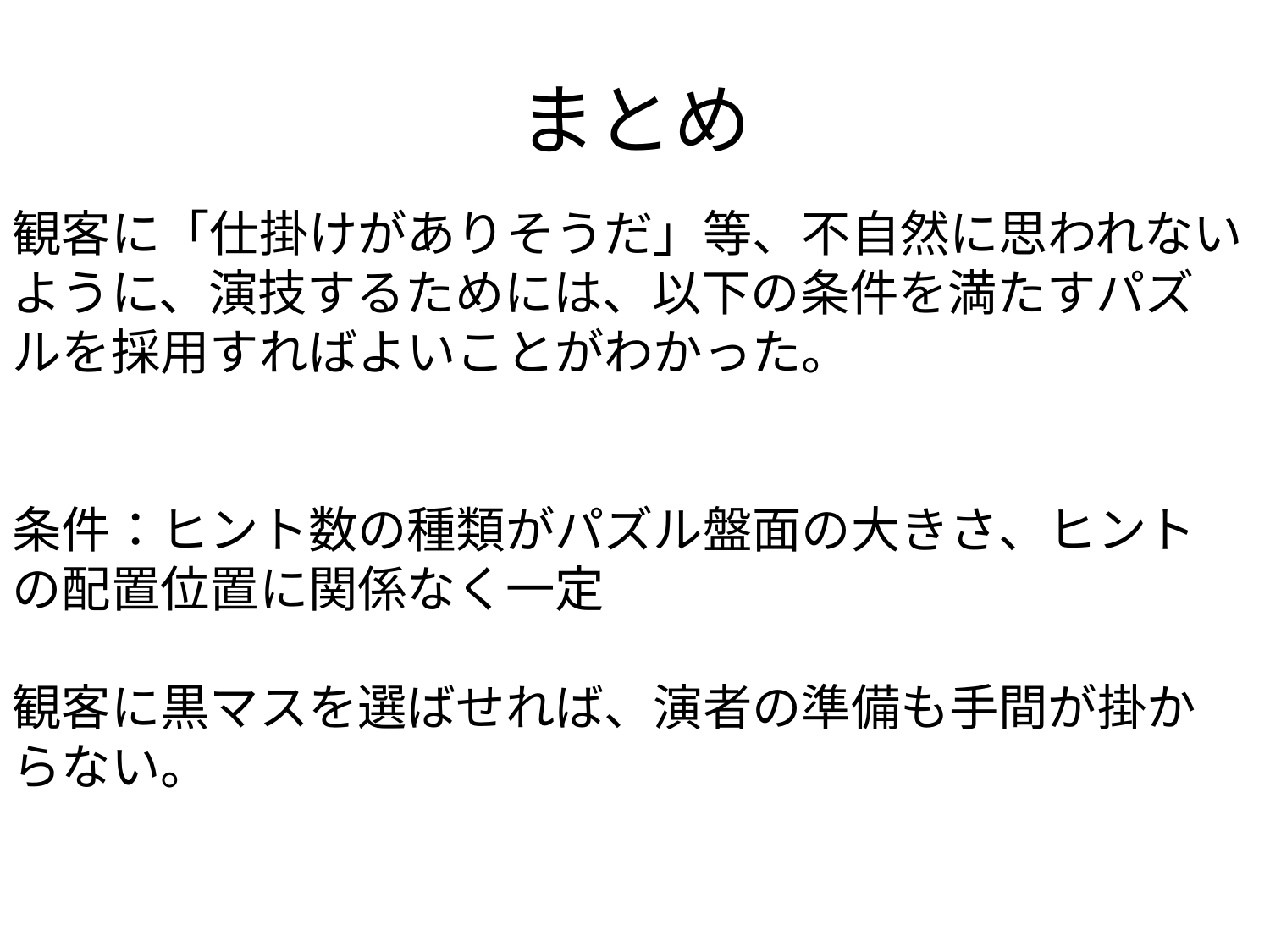

# まとめ
観客に「仕掛けがありそうだ」等、不自然に思われないように、演技するためには、以下の条件を満たすパズルを採用すればよいことがわかった。

条件：ヒント数の種類がパズル盤面の大きさ、ヒントの配置位置に関係なく一定

観客に黒マスを選ばせれば、演者の準備も手間が掛からない。